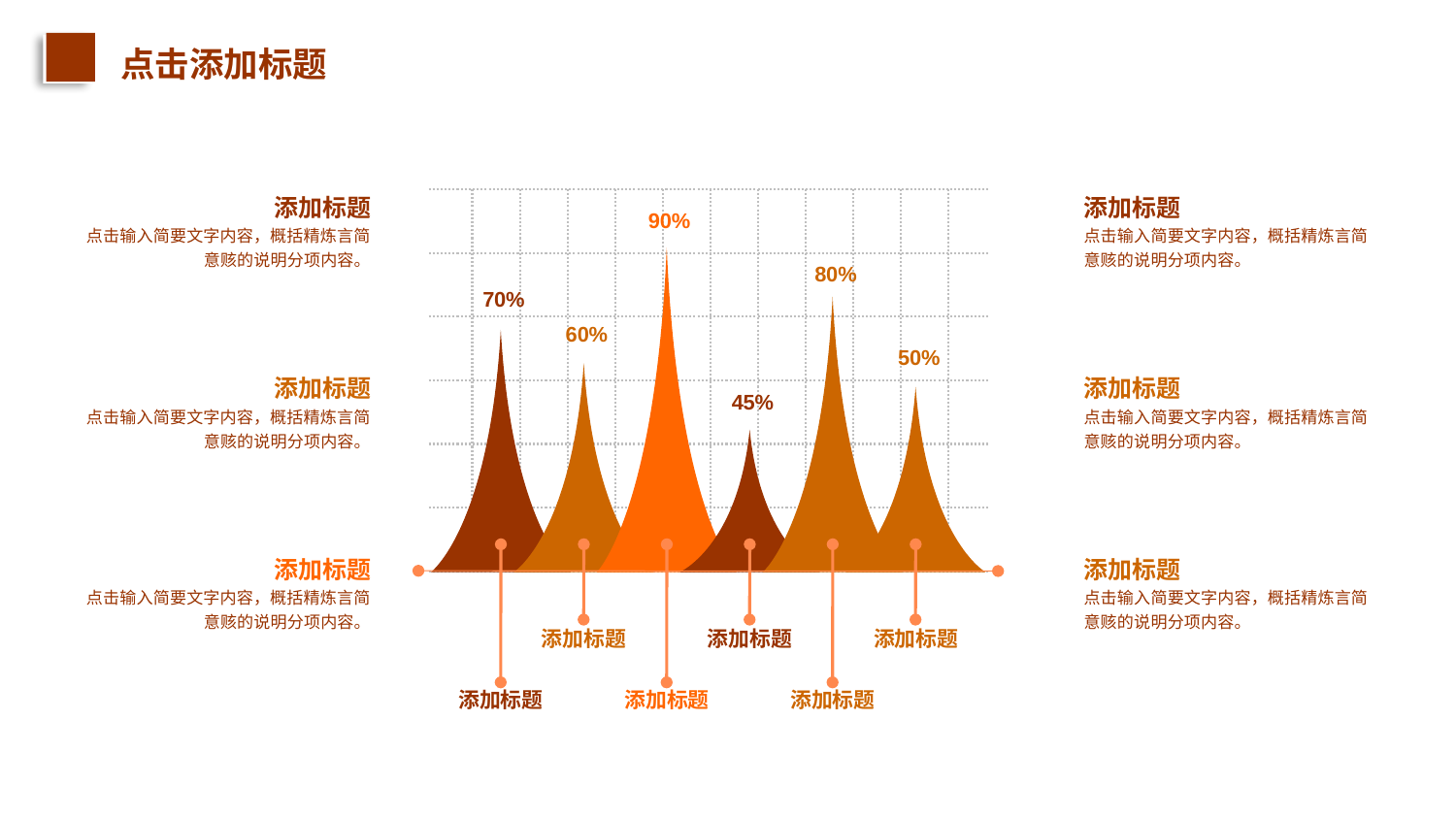

点击添加标题

90%

80%
70%

60%

50%

45%

添加标题
添加标题
添加标题
添加标题
添加标题
添加标题
添加标题
点击输入简要文字内容，概括精炼言简意赅的说明分项内容。
添加标题
点击输入简要文字内容，概括精炼言简意赅的说明分项内容。
添加标题
点击输入简要文字内容，概括精炼言简意赅的说明分项内容。
添加标题
点击输入简要文字内容，概括精炼言简意赅的说明分项内容。
添加标题
点击输入简要文字内容，概括精炼言简意赅的说明分项内容。
添加标题
点击输入简要文字内容，概括精炼言简意赅的说明分项内容。